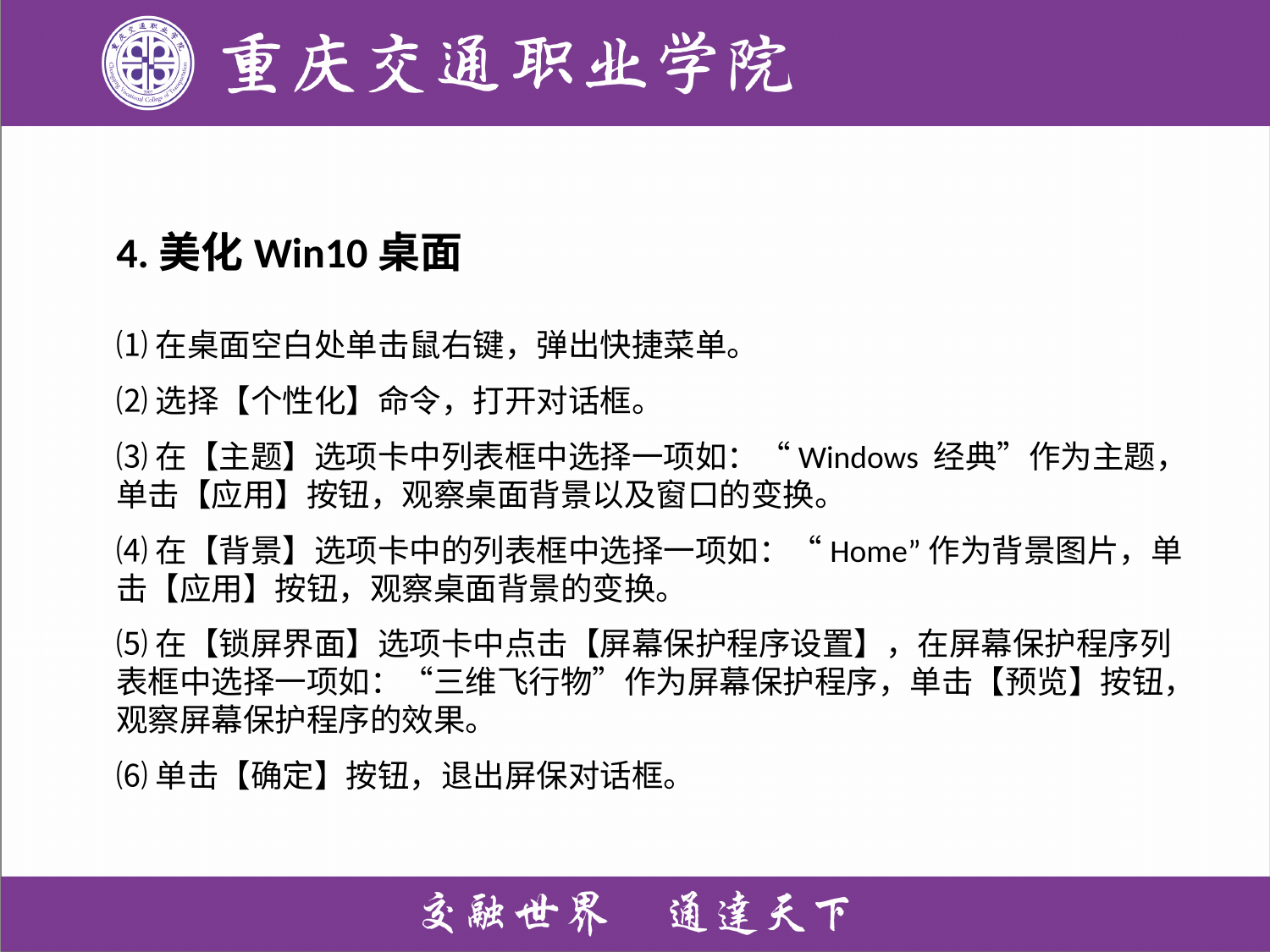

4.美化Win10桌面
⑴在桌面空白处单击鼠右键，弹出快捷菜单。
⑵选择【个性化】命令，打开对话框。
⑶在【主题】选项卡中列表框中选择一项如：“Windows 经典”作为主题，单击【应用】按钮，观察桌面背景以及窗口的变换。
⑷在【背景】选项卡中的列表框中选择一项如：“Home”作为背景图片，单击【应用】按钮，观察桌面背景的变换。
⑸在【锁屏界面】选项卡中点击【屏幕保护程序设置】，在屏幕保护程序列表框中选择一项如：“三维飞行物”作为屏幕保护程序，单击【预览】按钮，观察屏幕保护程序的效果。
⑹单击【确定】按钮，退出屏保对话框。